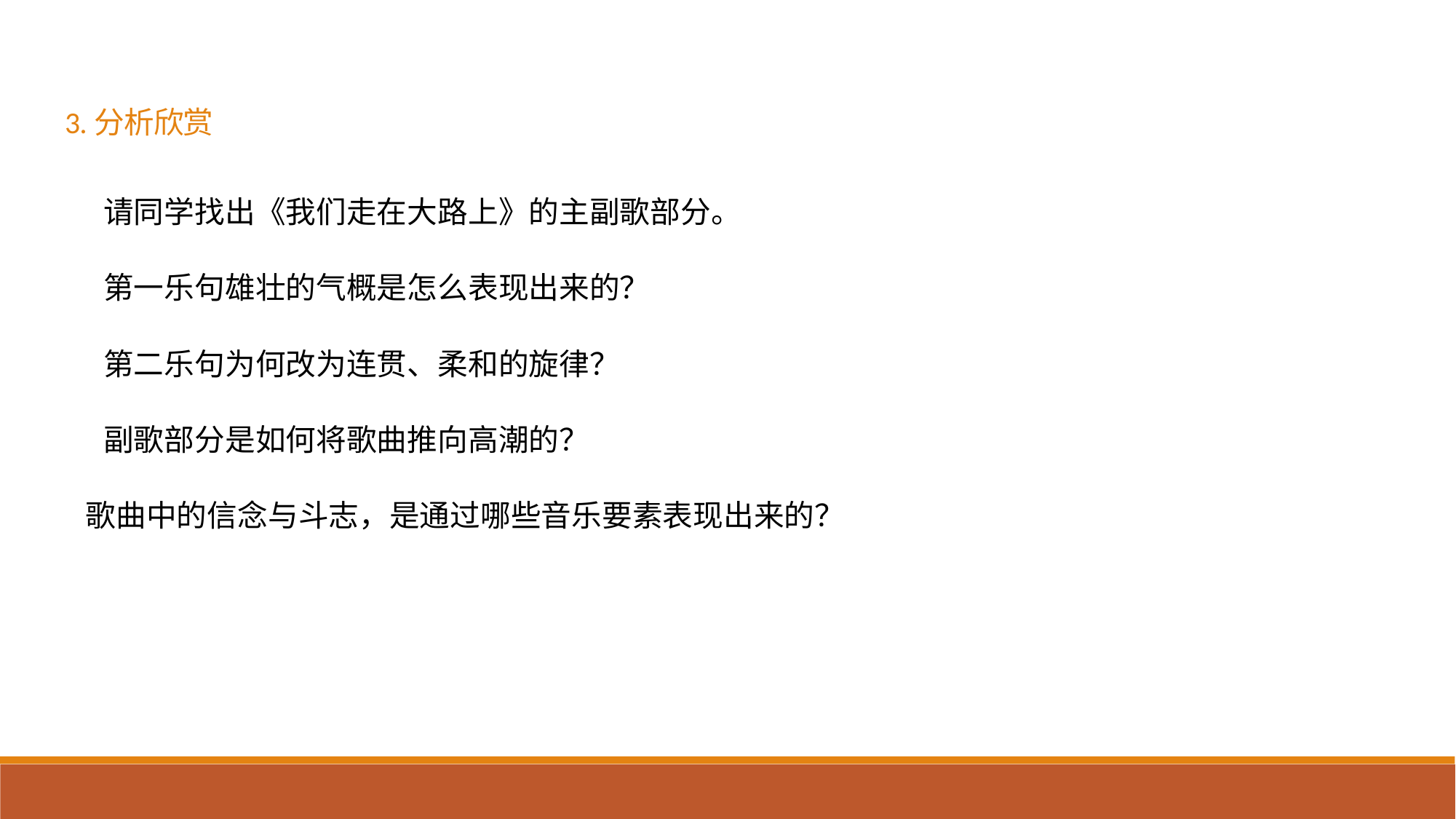

3.分析欣赏
请同学找出《我们走在大路上》的主副歌部分。
第一乐句雄壮的气概是怎么表现出来的？
第二乐句为何改为连贯、柔和的旋律？
副歌部分是如何将歌曲推向高潮的？
  歌曲中的信念与斗志，是通过哪些音乐要素表现出来的？